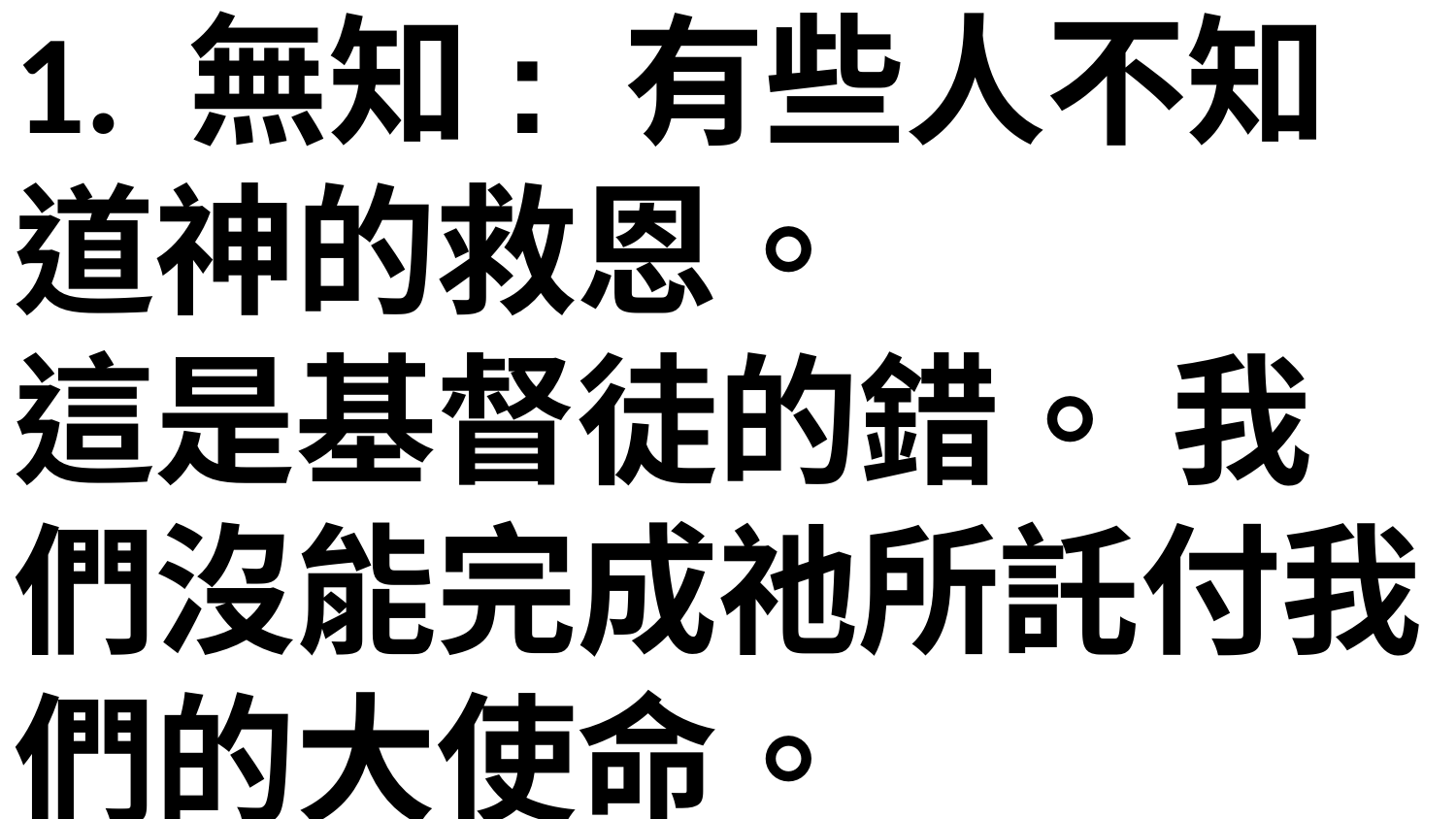

1. 無知: 有些人不知道神的救恩。
這是基督徒的錯。 我們沒能完成祂所託付我們的大使命。